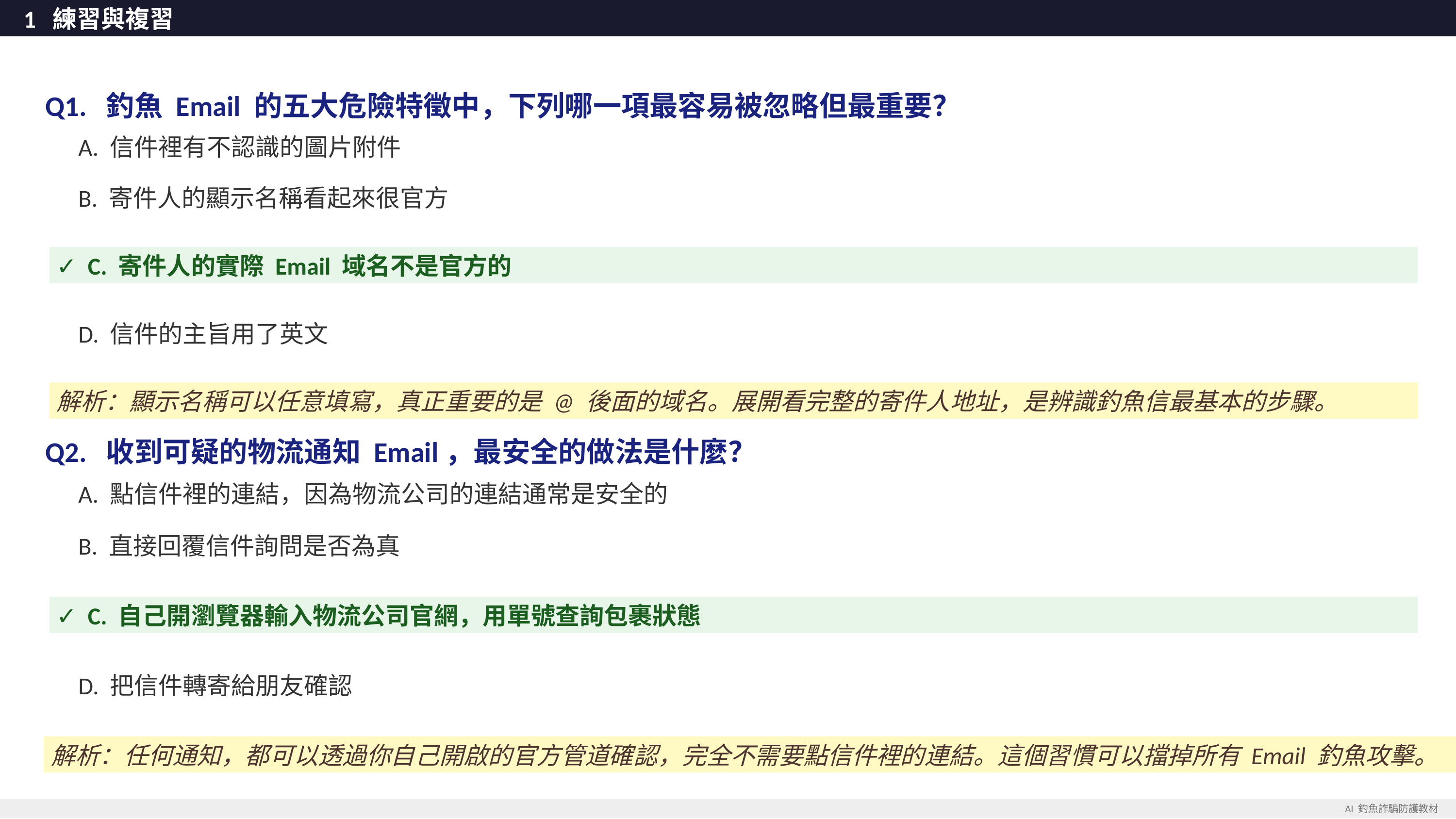

1  練習與複習
Q1.  釣魚 Email 的五大危險特徵中，下列哪一項最容易被忽略但最重要？
    A. 信件裡有不認識的圖片附件
    B. 寄件人的顯示名稱看起來很官方
✓  C. 寄件人的實際 Email 域名不是官方的
    D. 信件的主旨用了英文
解析：顯示名稱可以任意填寫，真正重要的是 @ 後面的域名。展開看完整的寄件人地址，是辨識釣魚信最基本的步驟。
Q2.  收到可疑的物流通知 Email，最安全的做法是什麼？
    A. 點信件裡的連結，因為物流公司的連結通常是安全的
    B. 直接回覆信件詢問是否為真
✓  C. 自己開瀏覽器輸入物流公司官網，用單號查詢包裹狀態
    D. 把信件轉寄給朋友確認
解析：任何通知，都可以透過你自己開啟的官方管道確認，完全不需要點信件裡的連結。這個習慣可以擋掉所有 Email 釣魚攻擊。
AI 釣魚詐騙防護教材